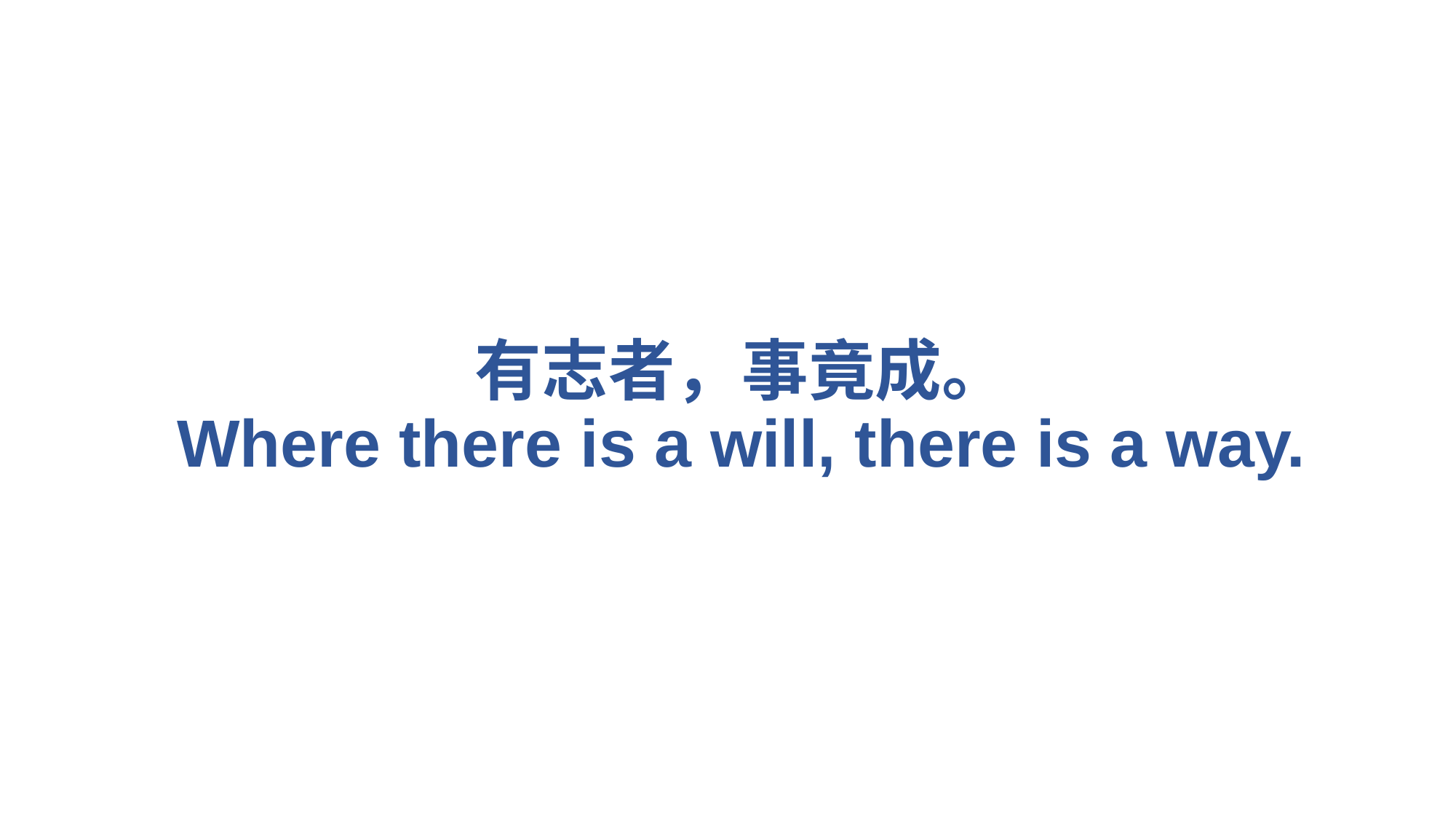

# 有志者，事竟成。 Where there is a will, there is a way.